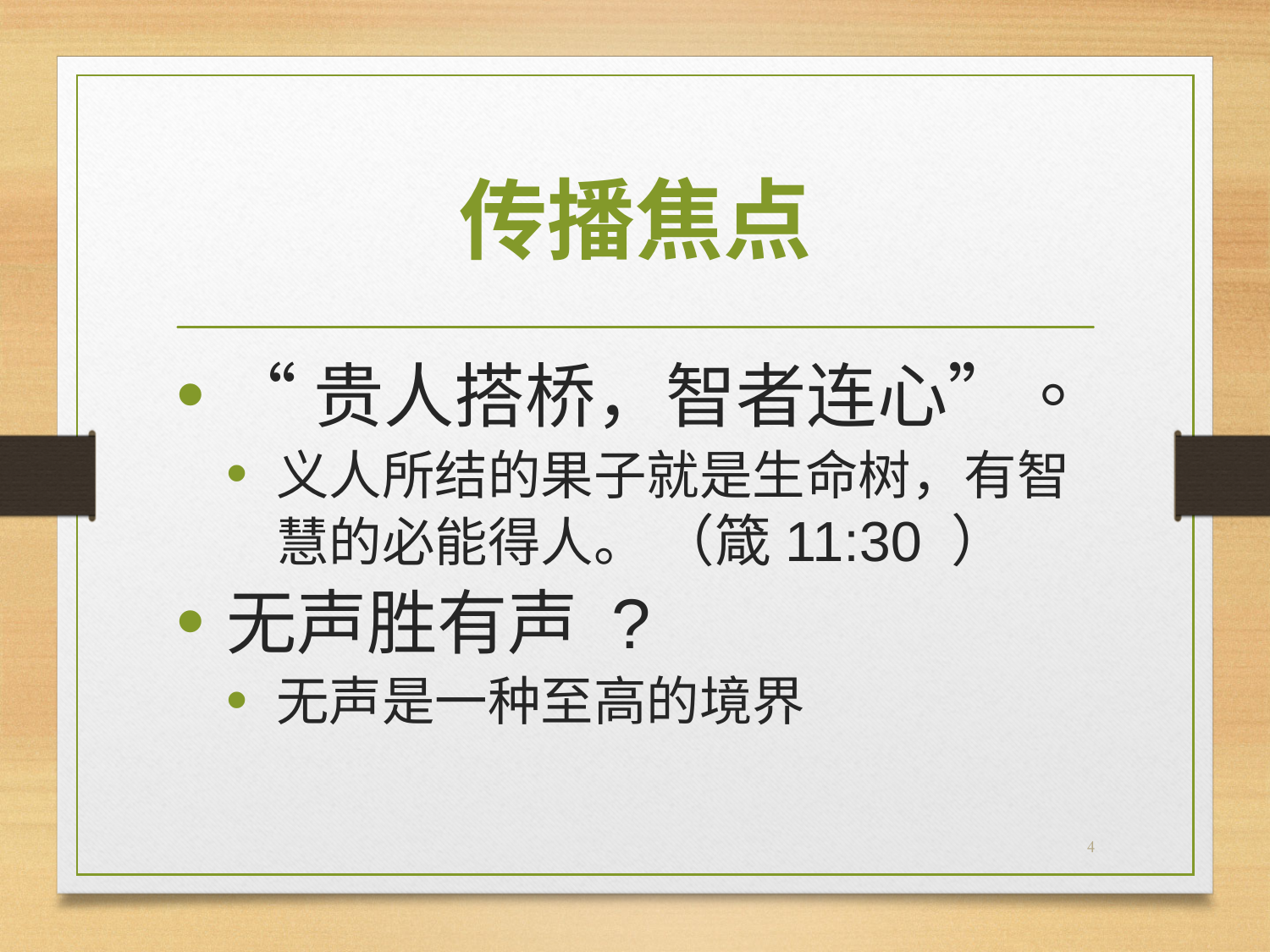

# 传播焦点
“贵人搭桥，智者连心”。
义人所结的果子就是生命树，有智慧的必能得人。 （箴11:30 ）
无声胜有声 ?
无声是一种至高的境界

4